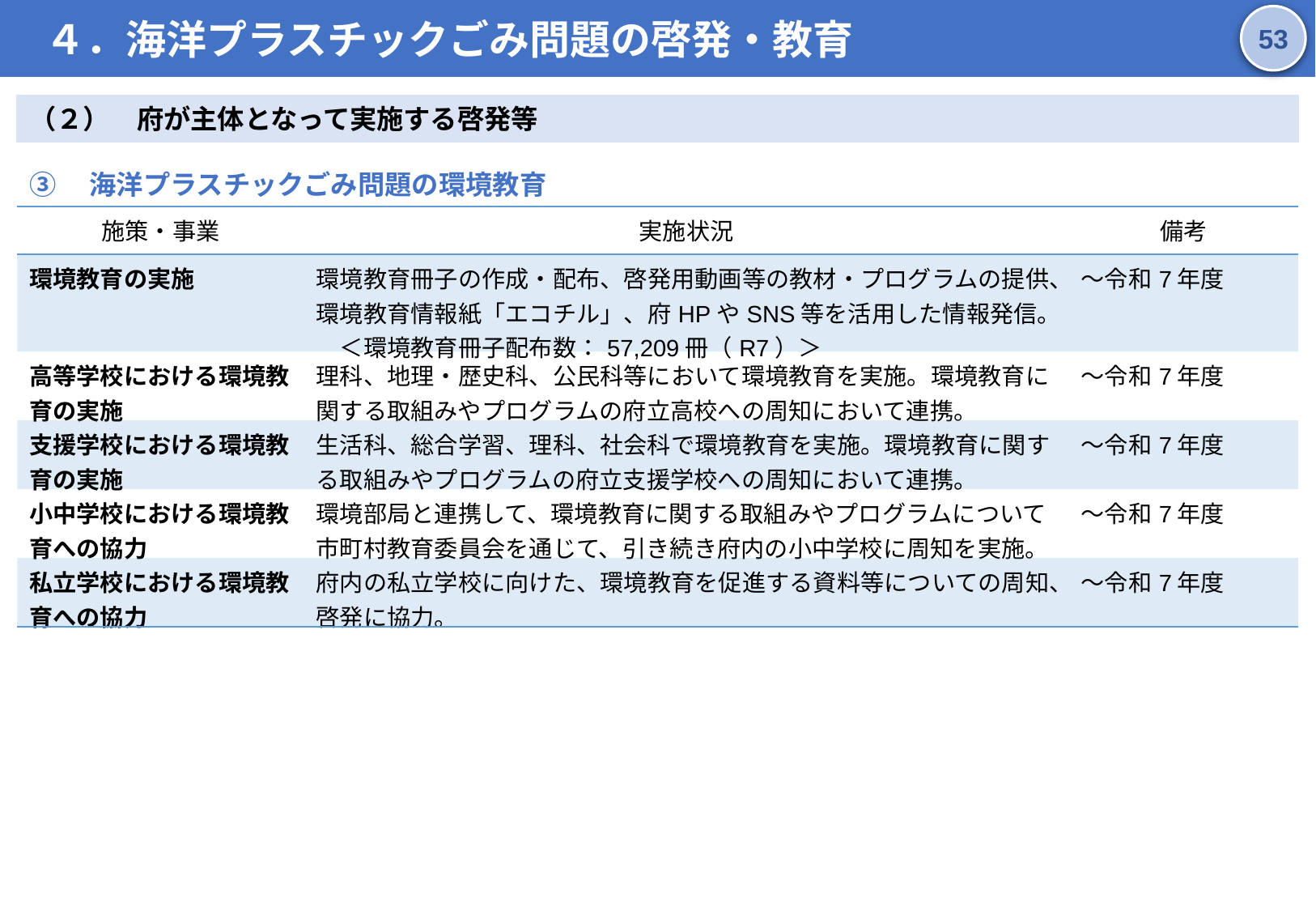

４．海洋プラスチックごみ問題の啓発・教育
53
（２）　府が主体となって実施する啓発等
③　海洋プラスチックごみ問題の環境教育
| 施策・事業 | 実施状況 | 備考 |
| --- | --- | --- |
| 環境教育の実施 | 環境教育冊子の作成・配布、啓発用動画等の教材・プログラムの提供、環境教育情報紙「エコチル」、府HPやSNS等を活用した情報発信。　＜環境教育冊子配布数：57,209冊（R7）＞ | ～令和7年度 |
| 高等学校における環境教育の実施 | 理科、地理・歴史科、公民科等において環境教育を実施。環境教育に関する取組みやプログラムの府立高校への周知において連携。 | ～令和7年度 |
| 支援学校における環境教育の実施 | 生活科、総合学習、理科、社会科で環境教育を実施。環境教育に関する取組みやプログラムの府立支援学校への周知において連携。 | ～令和7年度 |
| 小中学校における環境教育への協力 | 環境部局と連携して、環境教育に関する取組みやプログラムについて市町村教育委員会を通じて、引き続き府内の小中学校に周知を実施。 | ～令和7年度 |
| 私立学校における環境教育への協力 | 府内の私立学校に向けた、環境教育を促進する資料等についての周知、啓発に協力。 | ～令和7年度 |